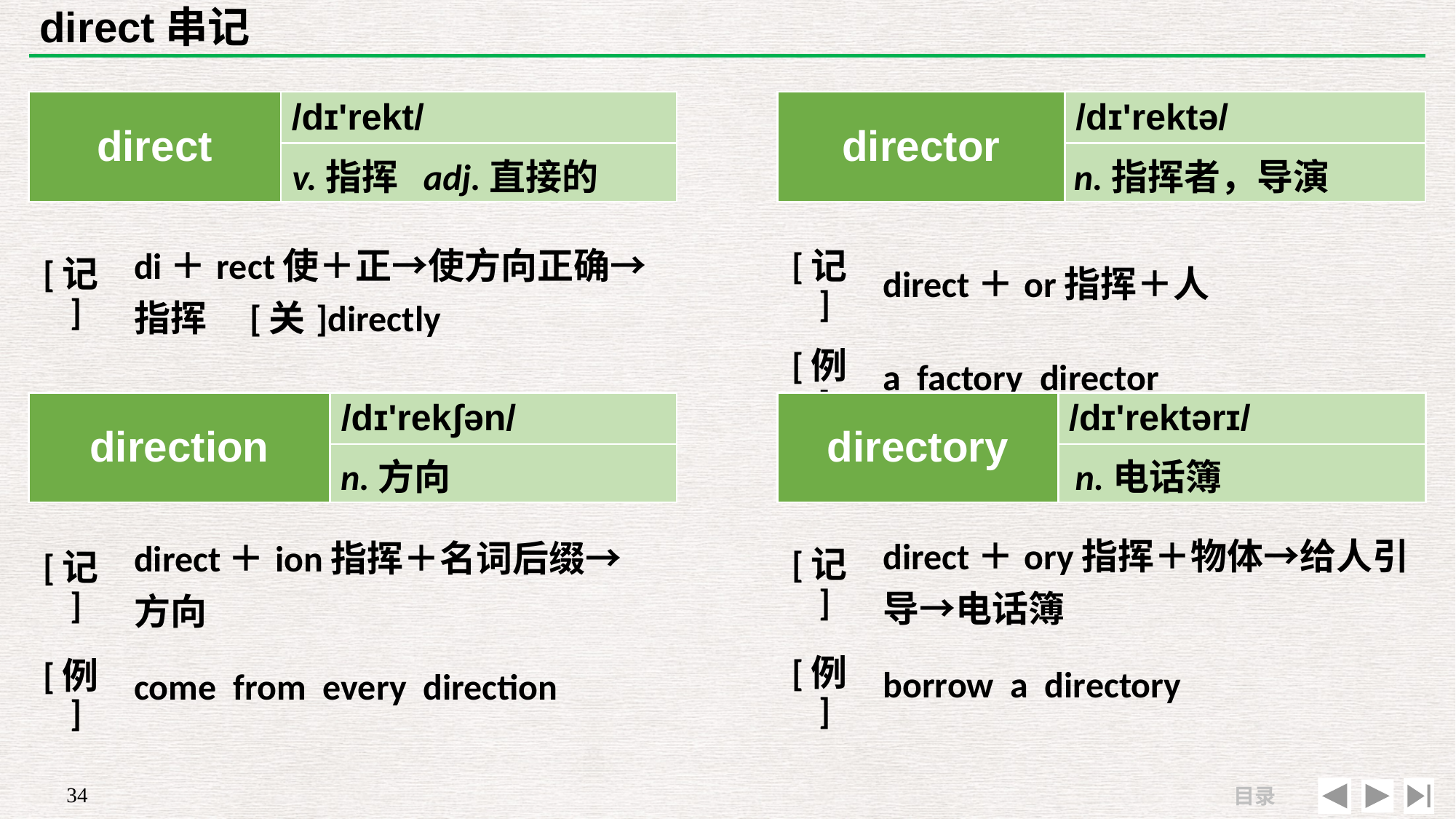

# direct串记

| direct | /dɪ'rekt/ |
| --- | --- |
|  |  |
| director | /dɪ'rektə/ |
| --- | --- |
|  |  |
v.指挥  adj.直接的
n.指挥者，导演
| [记] | di＋rect使＋正→使方向正确→ 指挥 [关]directly |
| --- | --- |
|  |  |
| [记] | direct＋or指挥＋人 |
| --- | --- |
| [例] | a factory director |
| direction | /dɪ'rekʃən/ |
| --- | --- |
|  |  |
| directory | /dɪ'rektərɪ/ |
| --- | --- |
|  |  |
n.方向
n.电话簿
| [记] | direct＋ory指挥＋物体→给人引导→电话簿 |
| --- | --- |
| [例] | borrow a directory |
| [记] | direct＋ion指挥＋名词后缀→ 方向 |
| --- | --- |
| [例] | come from every direction |